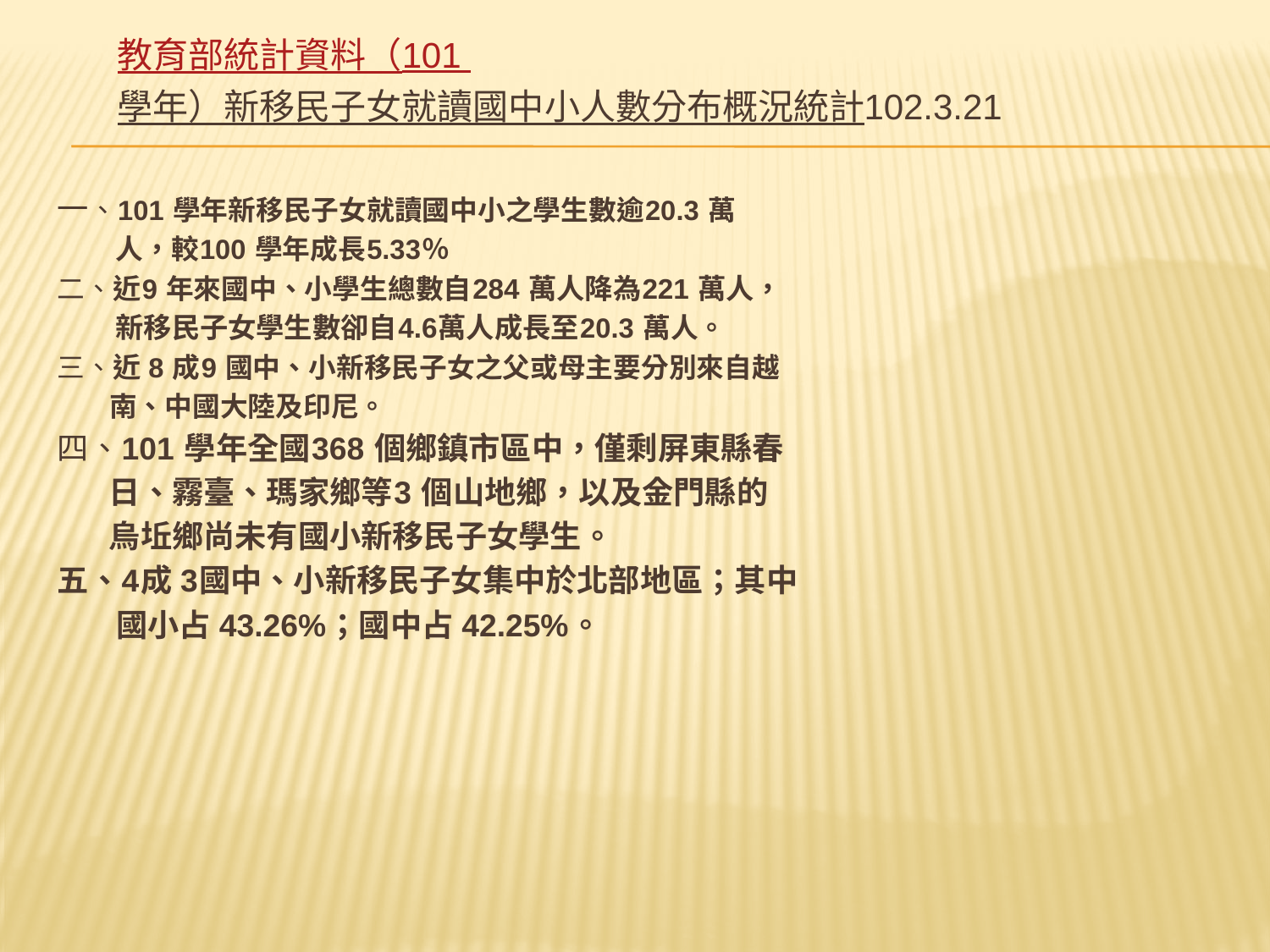

# 教育部統計資料（101 學年）新移民子女就讀國中小人數分布概況統計102.3.21
一、101 學年新移民子女就讀國中小之學生數逾20.3 萬
         人，較100 學年成長5.33％
二、近9 年來國中、小學生總數自284 萬人降為221 萬人，
         新移民子女學生數卻自4.6萬人成長至20.3 萬人。
三、近 8 成9 國中、小新移民子女之父或母主要分別來自越
        南、中國大陸及印尼。
四、101 學年全國368 個鄉鎮市區中，僅剩屏東縣春
       日、霧臺、瑪家鄉等3 個山地鄉，以及金門縣的
       烏坵鄉尚未有國小新移民子女學生。
五、4成 3國中、小新移民子女集中於北部地區；其中
        國小占 43.26%；國中占 42.25%。